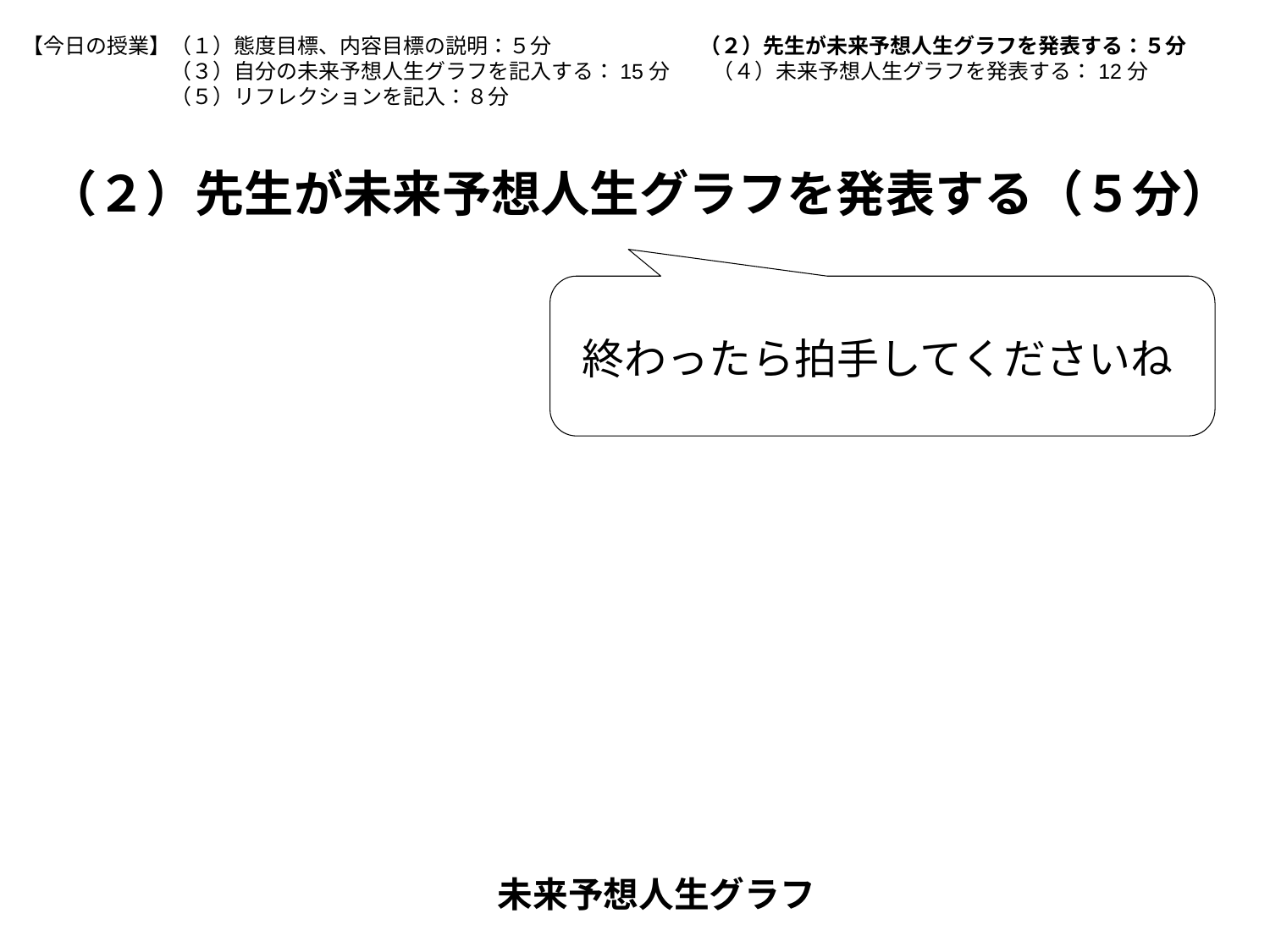

【今日の授業】（１）態度目標、内容目標の説明：５分　　　　　　　（２）先生が未来予想人生グラフを発表する：５分
	　（３）自分の未来予想人生グラフを記入する：15分　　（４）未来予想人生グラフを発表する：12分
	　（５）リフレクションを記入：８分
（２）先生が未来予想人生グラフを発表する（５分）

終わったら拍手してくださいね
未来予想人生グラフ